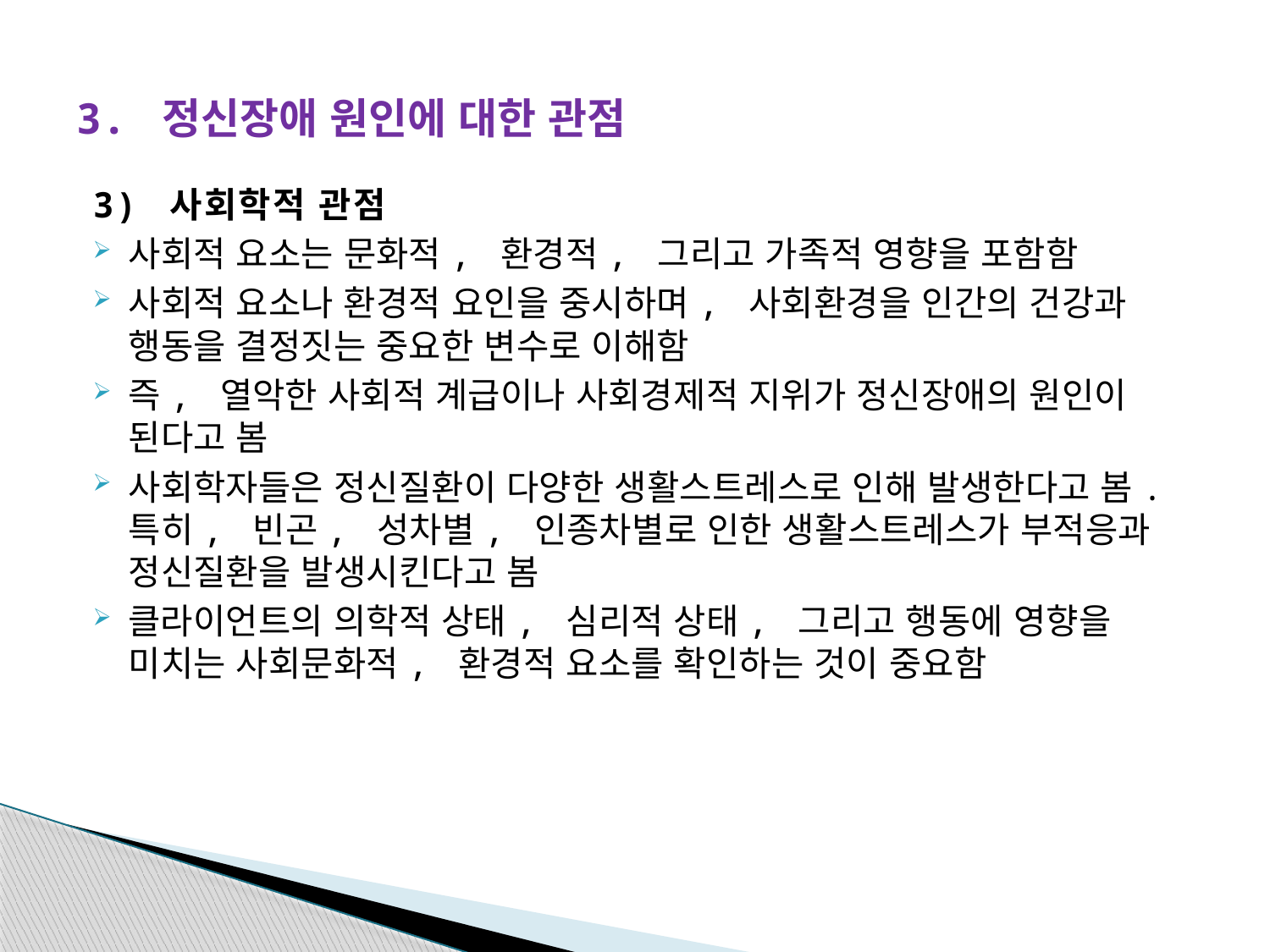

# 3. 정신장애 원인에 대한 관점
3) 사회학적 관점
사회적 요소는 문화적, 환경적, 그리고 가족적 영향을 포함함
사회적 요소나 환경적 요인을 중시하며, 사회환경을 인간의 건강과 행동을 결정짓는 중요한 변수로 이해함
즉, 열악한 사회적 계급이나 사회경제적 지위가 정신장애의 원인이 된다고 봄
사회학자들은 정신질환이 다양한 생활스트레스로 인해 발생한다고 봄. 특히, 빈곤, 성차별, 인종차별로 인한 생활스트레스가 부적응과 정신질환을 발생시킨다고 봄
클라이언트의 의학적 상태, 심리적 상태, 그리고 행동에 영향을 미치는 사회문화적, 환경적 요소를 확인하는 것이 중요함